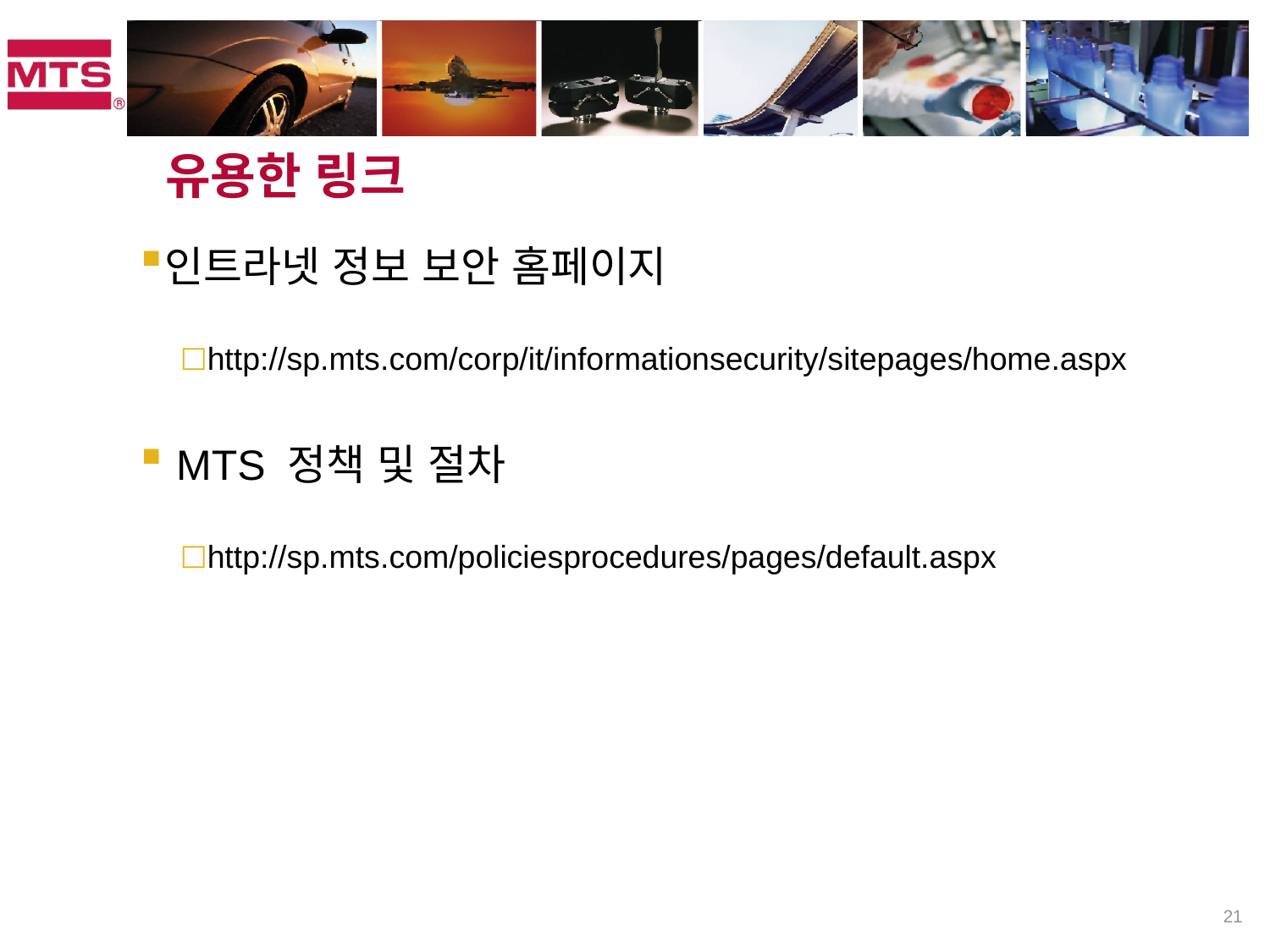

# 유용한 링크
인트라넷 정보 보안 홈페이지

http://sp.mts.com/corp/it/informationsecurity/sitepages/home.aspx

 MTS 정책 및 절차

http://sp.mts.com/policiesprocedures/pages/default.aspx
21